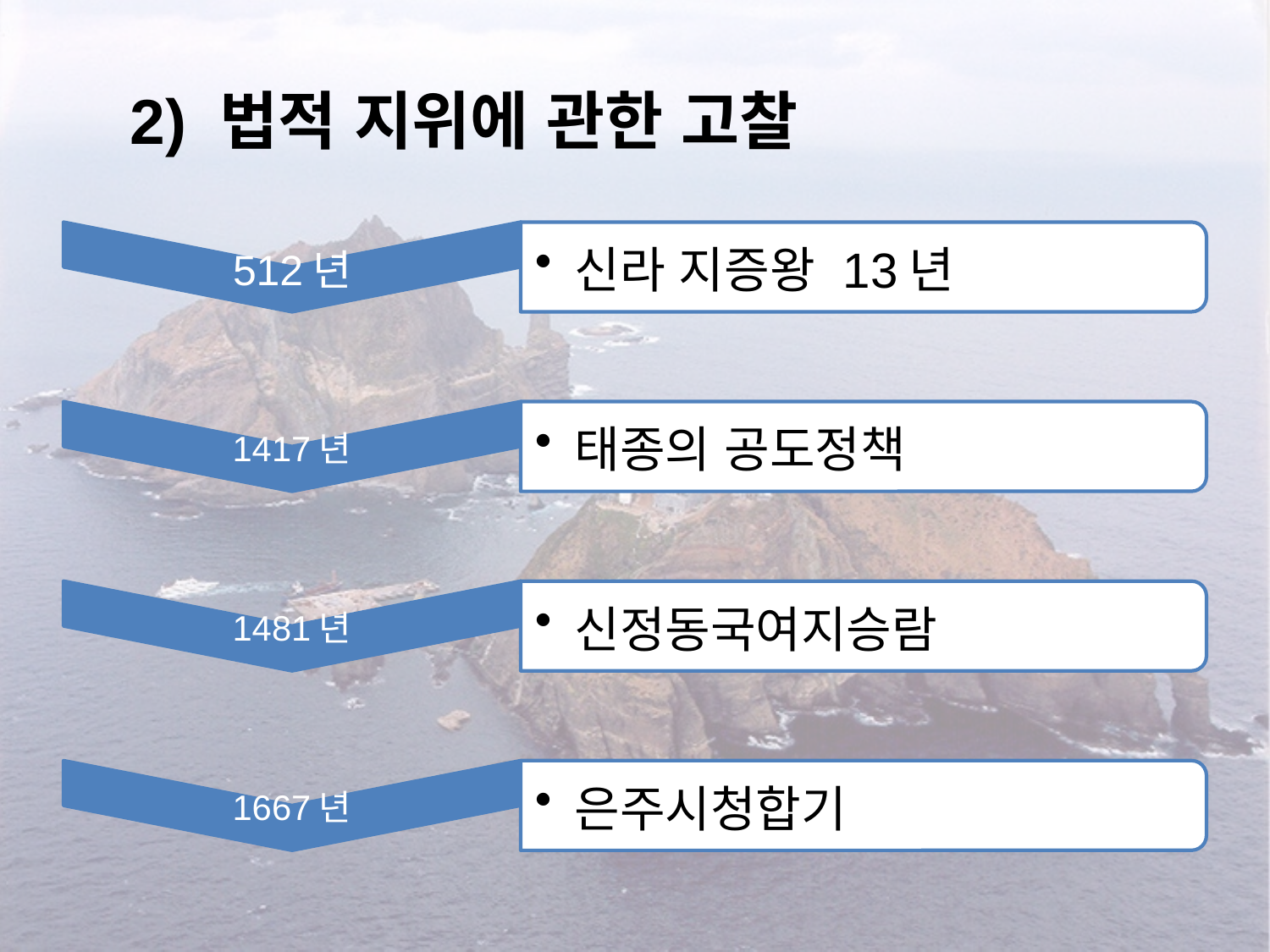

# 2) 법적 지위에 관한 고찰
512년
신라 지증왕 13년
1481년
신정동국여지승람
1667년
은주시청합기
1417년
태종의 공도정책